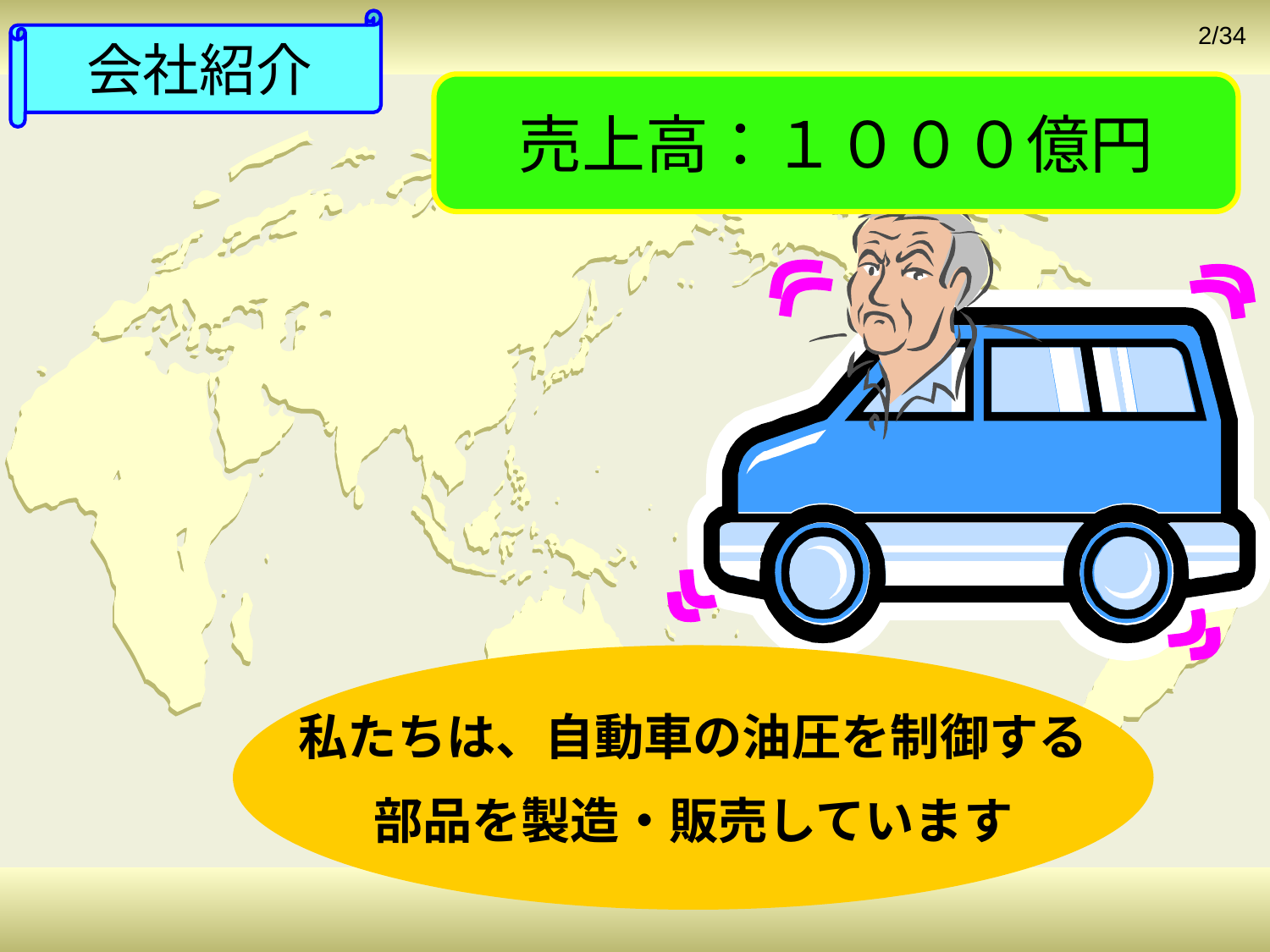

会社紹介
売上高：１０００億円

私たちは、自動車の油圧を制御する
部品を製造・販売しています